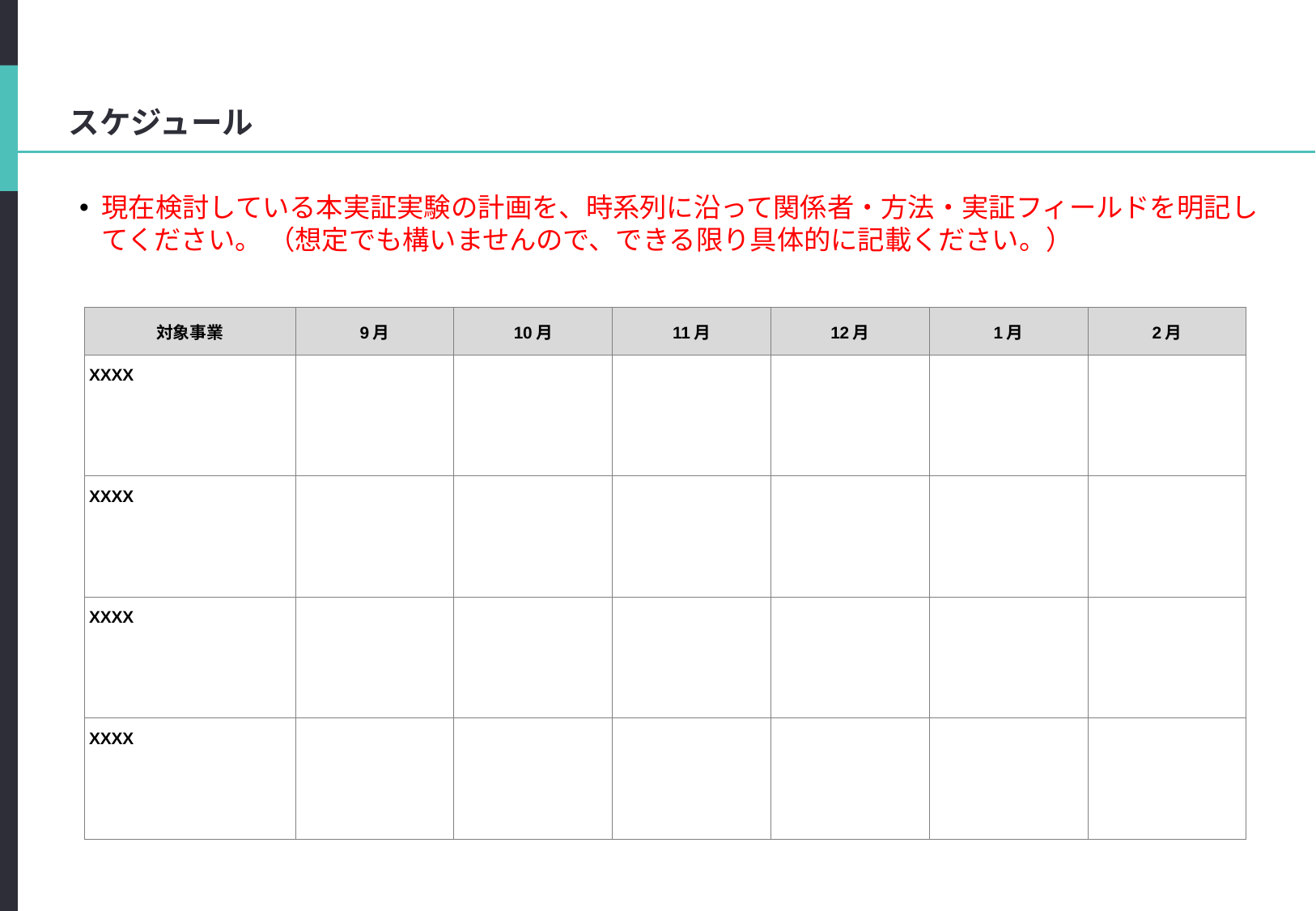

#

スケジュール
現在検討している本実証実験の計画を、時系列に沿って関係者・方法・実証フィールドを明記してください。 （想定でも構いませんので、できる限り具体的に記載ください。）
| 対象事業 | 9月 | 10月 | 11月 | 12月 | 1月 | 2月 |
| --- | --- | --- | --- | --- | --- | --- |
| XXXX |  |  |  |  |  |  |
|  |  |  |  |  |  |  |
|  |  |  |  |  |  |  |
| XXXX |  |  |  |  |  |  |
|  |  |  |  |  |  |  |
|  |  |  |  |  |  |  |
| XXXX |  |  |  |  |  |  |
|  |  |  |  |  |  |  |
|  |  |  |  |  |  |  |
| XXXX |  |  |  |  |  |  |
|  |  |  |  |  |  |  |
|  |  |  |  |  |  |  |